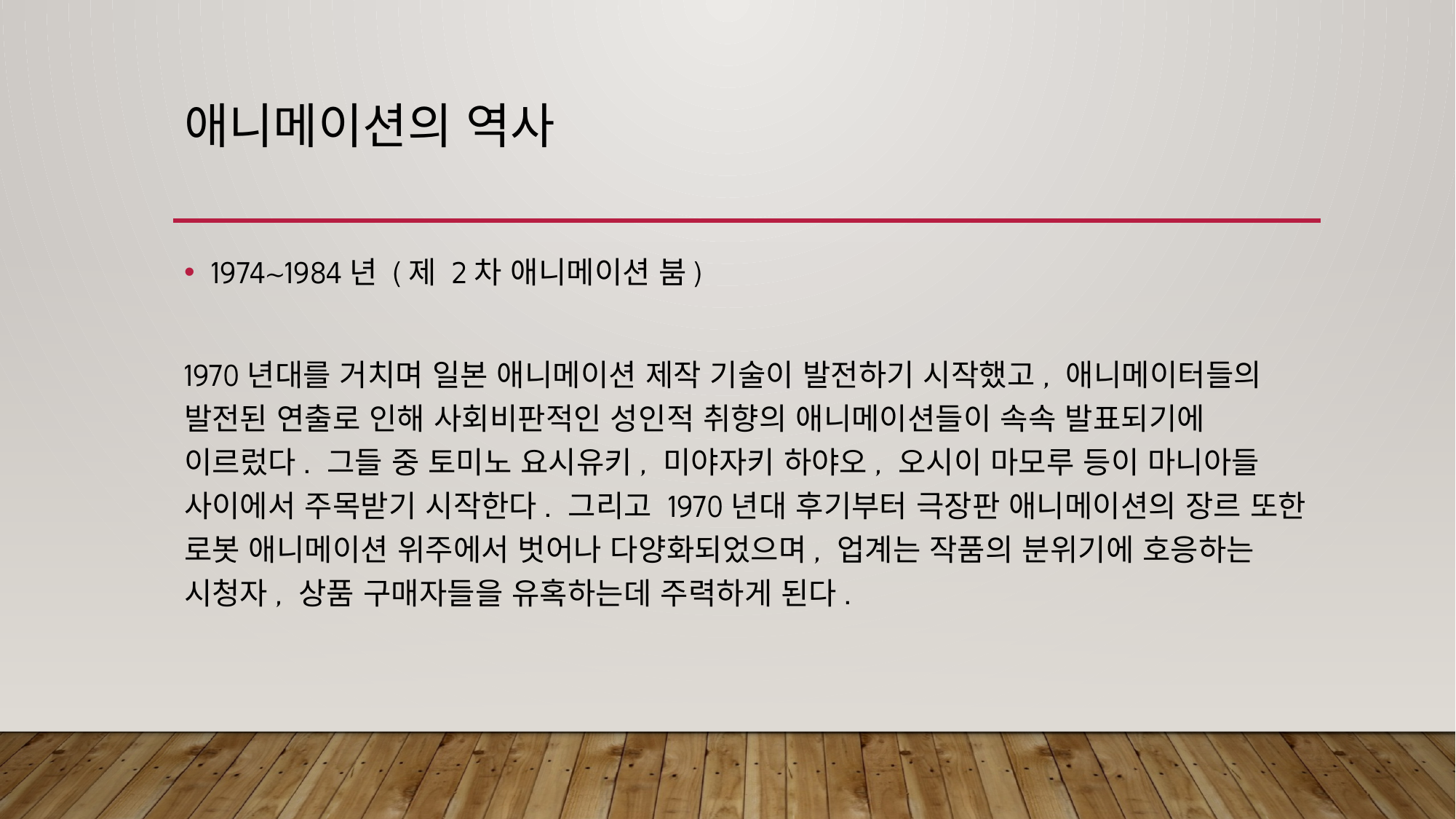

# 애니메이션의 역사
1974~1984년 (제 2차 애니메이션 붐)
1970년대를 거치며 일본 애니메이션 제작 기술이 발전하기 시작했고, 애니메이터들의 발전된 연출로 인해 사회비판적인 성인적 취향의 애니메이션들이 속속 발표되기에 이르렀다. 그들 중 토미노 요시유키, 미야자키 하야오, 오시이 마모루 등이 마니아들 사이에서 주목받기 시작한다. 그리고 1970년대 후기부터 극장판 애니메이션의 장르 또한 로봇 애니메이션 위주에서 벗어나 다양화되었으며, 업계는 작품의 분위기에 호응하는 시청자, 상품 구매자들을 유혹하는데 주력하게 된다.